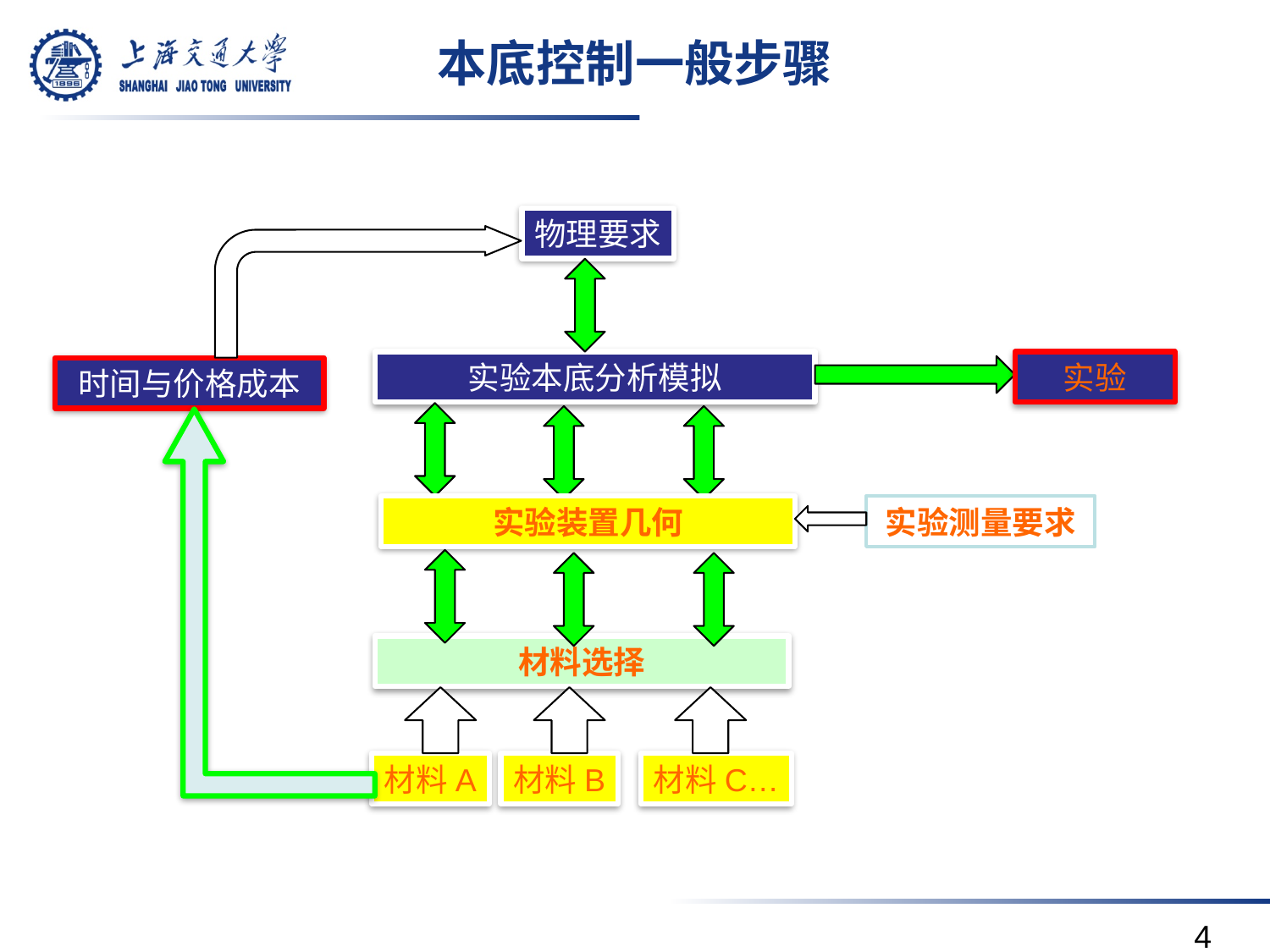

# 本底控制一般步骤
物理要求

实验本底分析模拟
实验

时间与价格成本

实验装置几何
实验测量要求

材料选择

材料A
材料B
材料C…